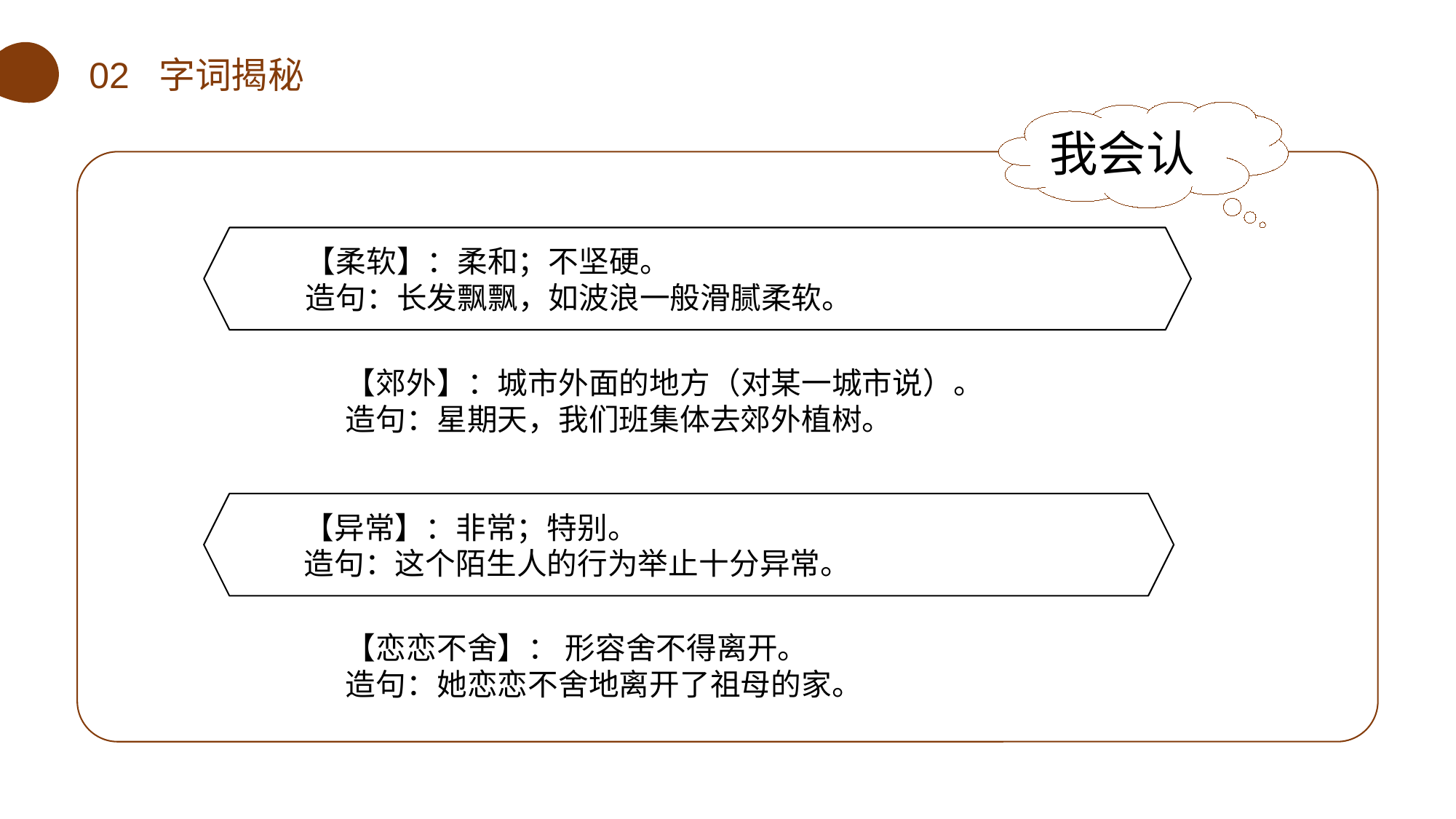

02  字词揭秘
我会认
【柔软】：柔和；不坚硬。
造句：长发飘飘，如波浪一般滑腻柔软。
【郊外】：城市外面的地方（对某一城市说）。
造句：星期天，我们班集体去郊外植树。
【异常】：非常；特别。
造句：这个陌生人的行为举止十分异常。
【恋恋不舍】： 形容舍不得离开。
造句：她恋恋不舍地离开了祖母的家。